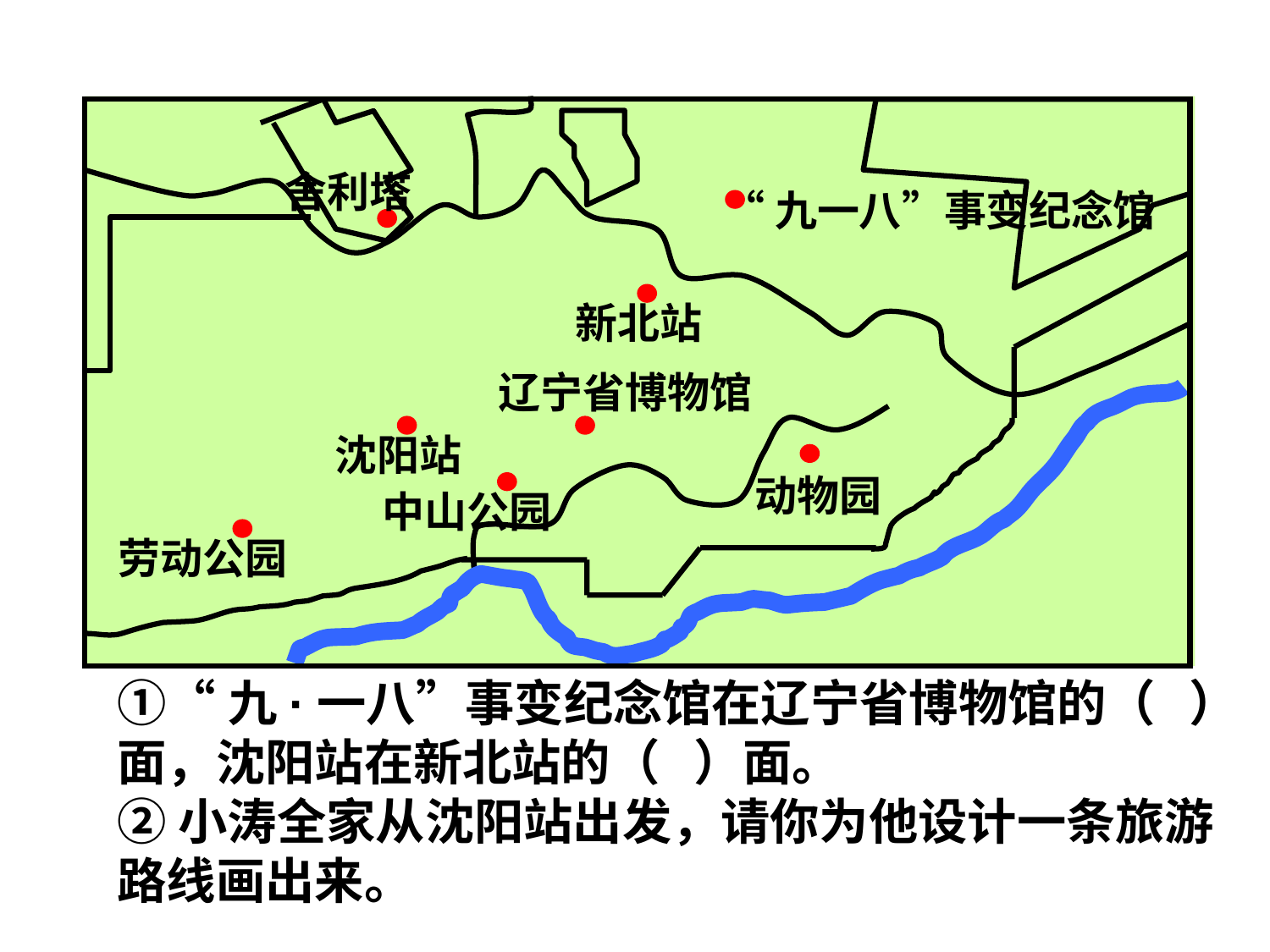

舍利塔
“九一八”事变纪念馆

新北站
辽宁省博物馆

沈阳站

动物园

中山公园

劳动公园
①“九·一八”事变纪念馆在辽宁省博物馆的（   ）面，沈阳站在新北站的（   ）面。
②小涛全家从沈阳站出发，请你为他设计一条旅游路线画出来。